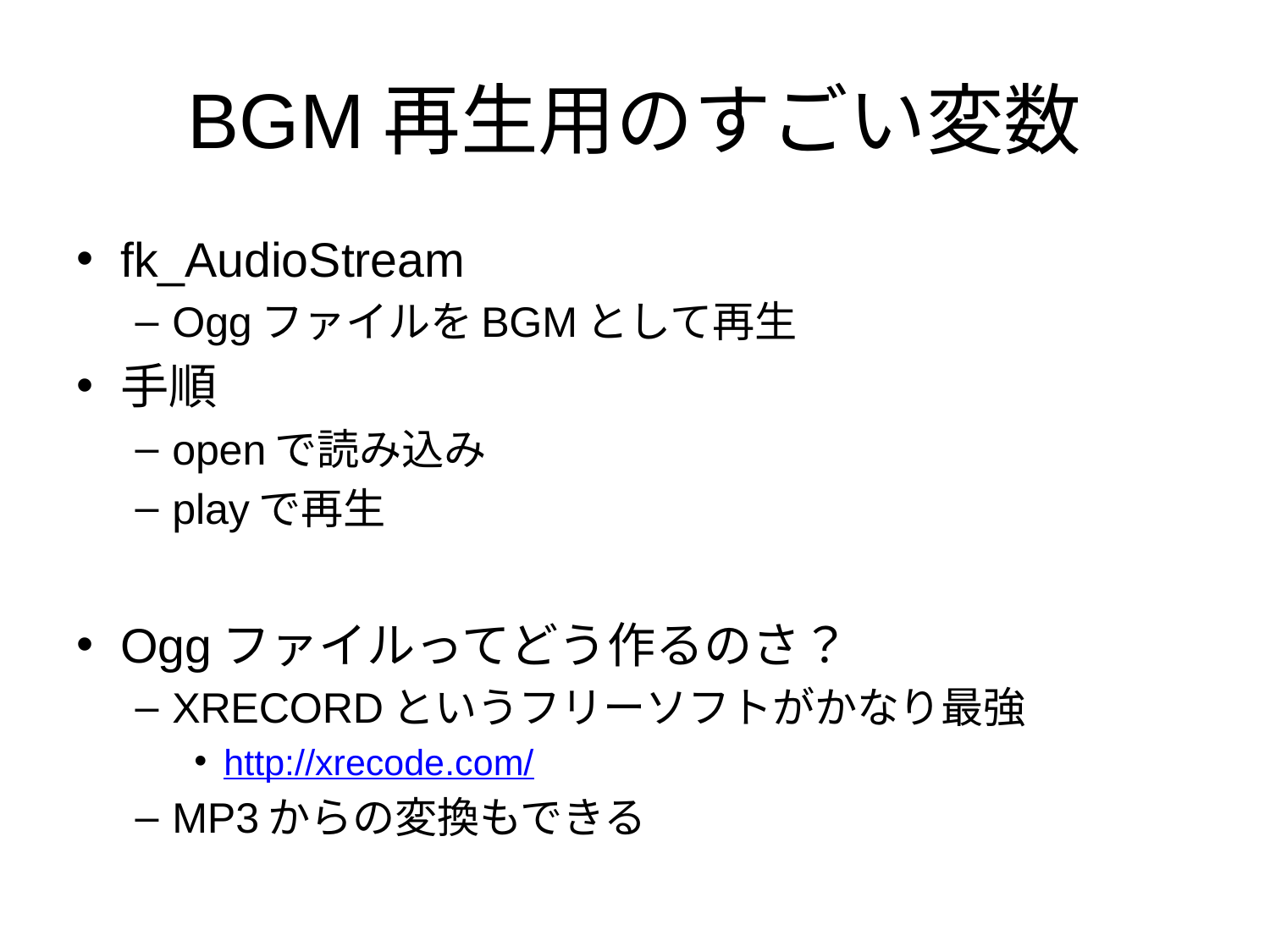

# BGM再生用のすごい変数
fk_AudioStream
OggファイルをBGMとして再生
手順
openで読み込み
playで再生

Oggファイルってどう作るのさ？
XRECORDというフリーソフトがかなり最強
http://xrecode.com/
MP3からの変換もできる